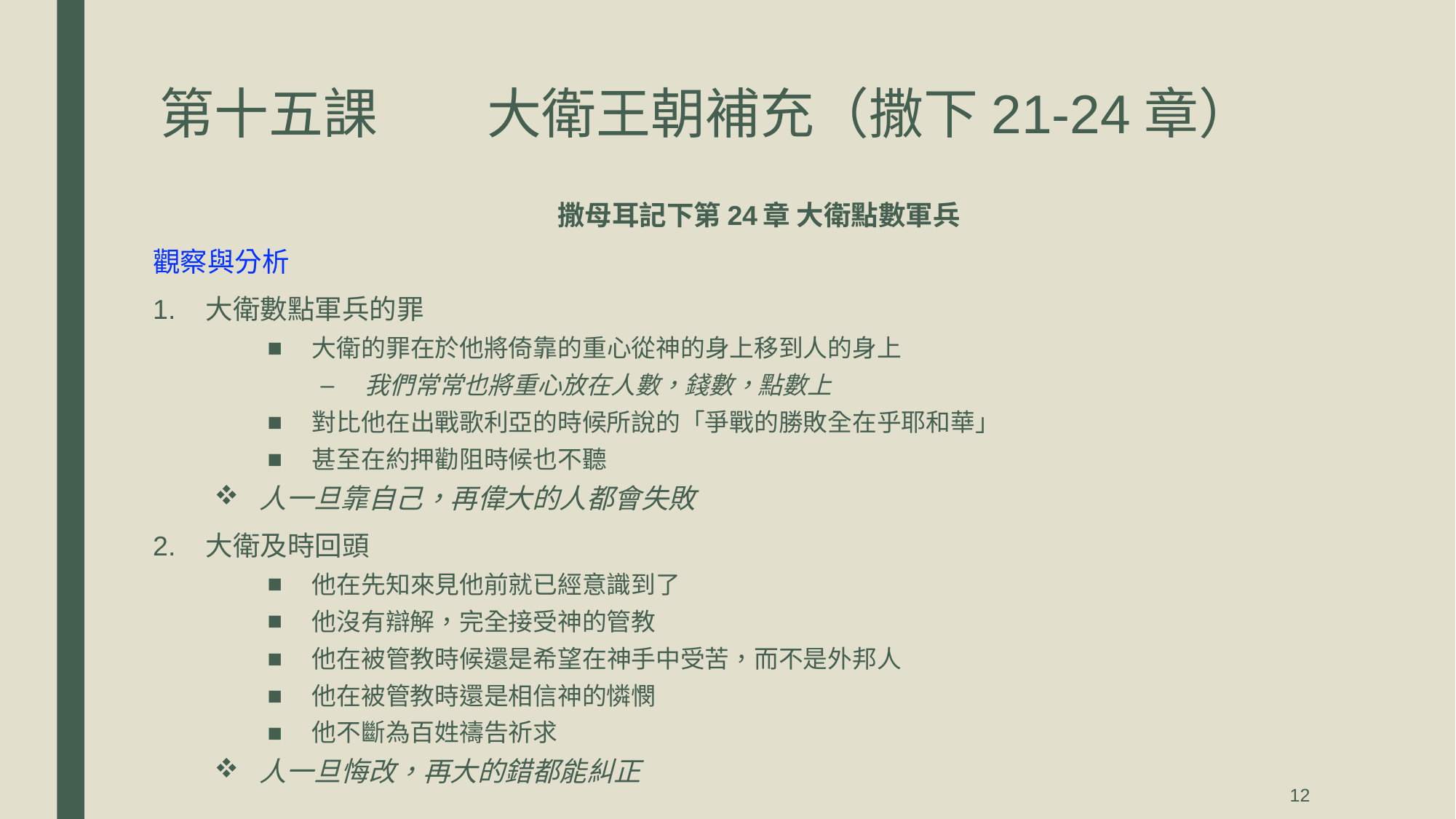

# 第十五課	大衛王朝補充（撒下21-24章）
撒母耳記下第24章 大衛點數軍兵
觀察與分析
大衛數點軍兵的罪
大衛的罪在於他將倚靠的重心從神的身上移到人的身上
我們常常也將重心放在人數，錢數，點數上
對比他在出戰歌利亞的時候所說的「爭戰的勝敗全在乎耶和華」
甚至在約押勸阻時候也不聽
人一旦靠自己，再偉大的人都會失敗
大衛及時回頭
他在先知來見他前就已經意識到了
他沒有辯解，完全接受神的管教
他在被管教時候還是希望在神手中受苦，而不是外邦人
他在被管教時還是相信神的憐憫
他不斷為百姓禱告祈求
人一旦悔改，再大的錯都能糾正

12